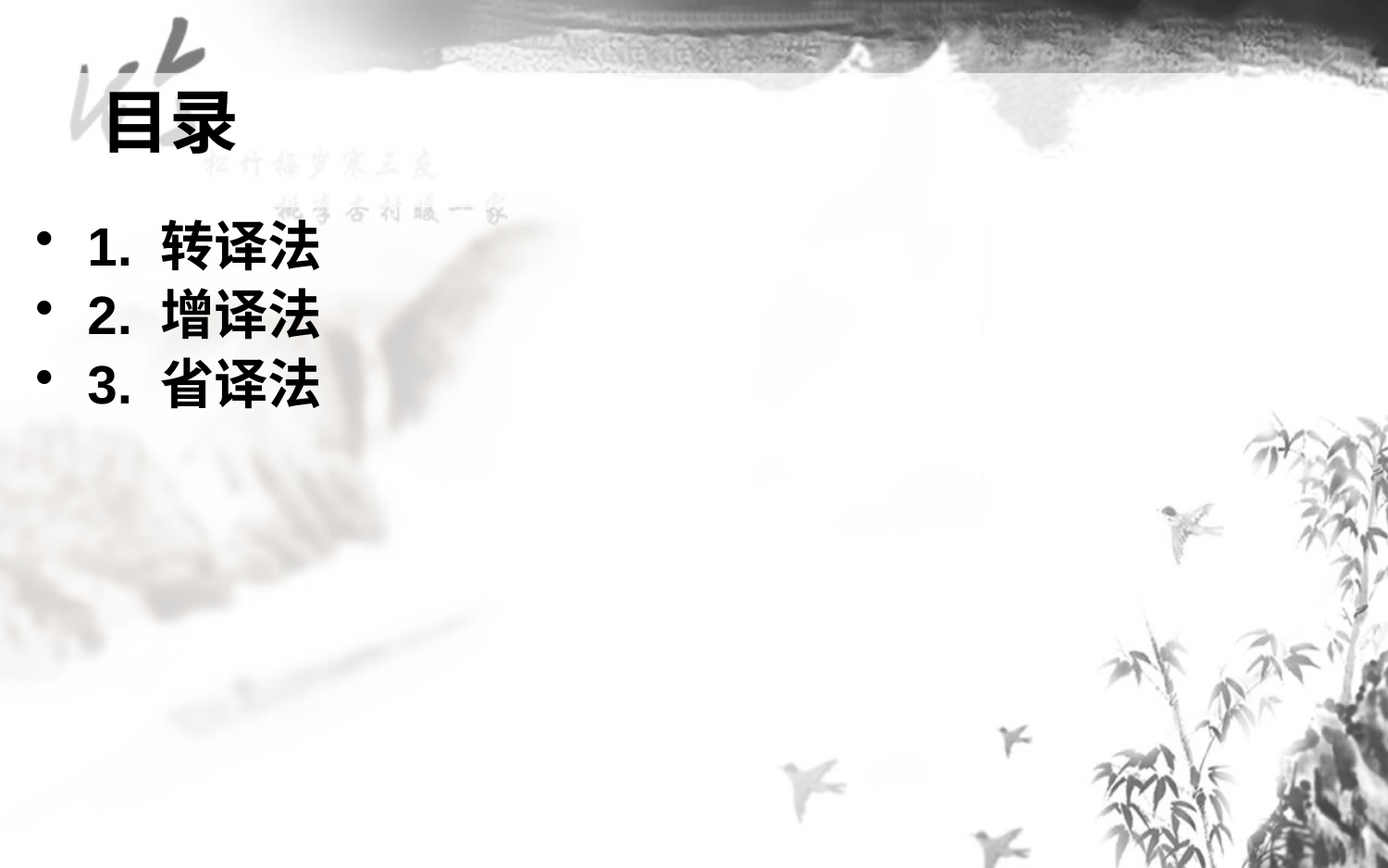

目录
1. 转译法
2. 增译法
3. 省译法